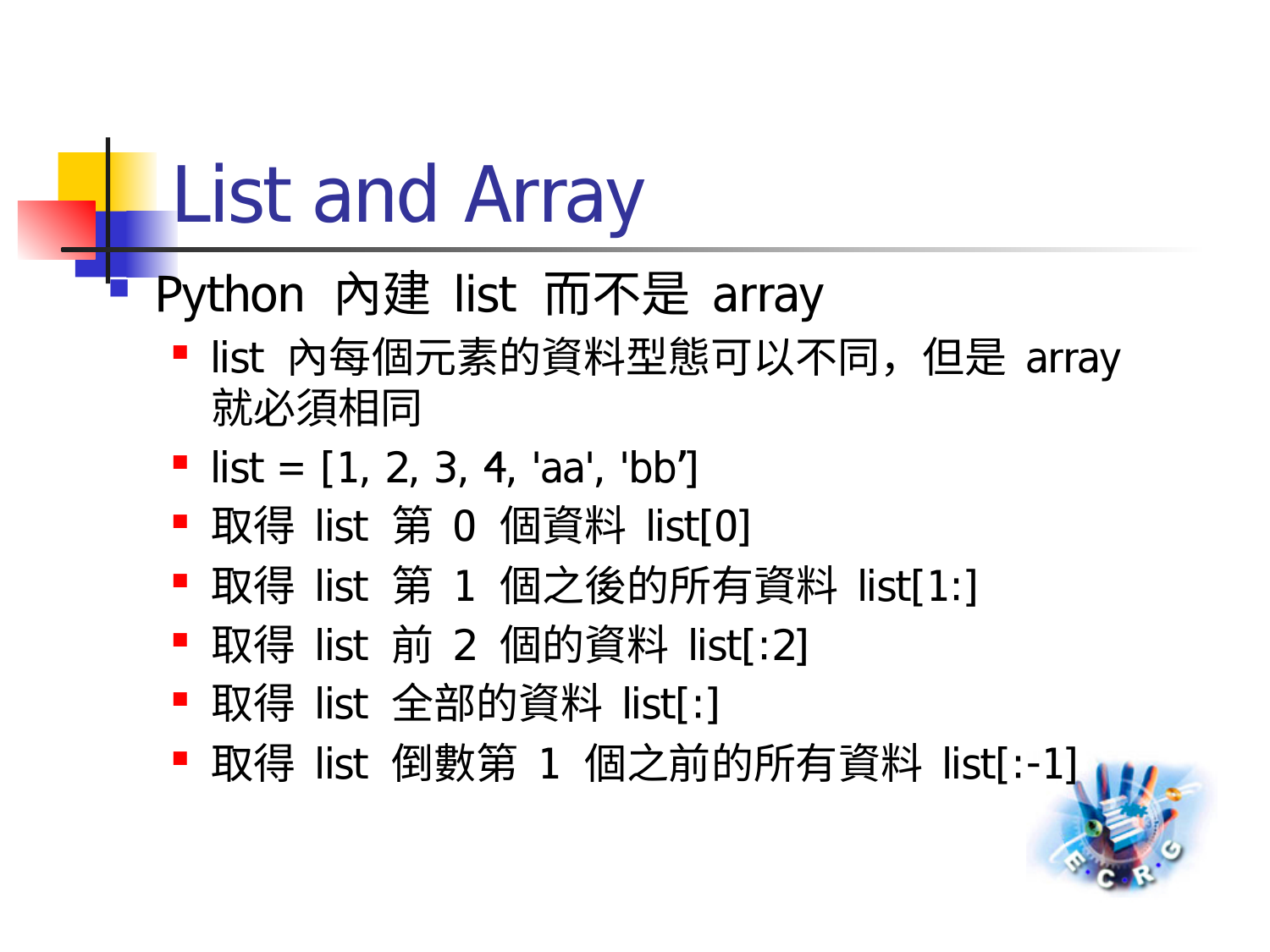

# List and Array
Python 內建 list 而不是 array
list 內每個元素的資料型態可以不同，但是 array 就必須相同
list = [1, 2, 3, 4, 'aa', 'bb’]
取得 list 第 0 個資料 list[0]
取得 list 第 1 個之後的所有資料 list[1:]
取得 list 前 2 個的資料 list[:2]
取得 list 全部的資料 list[:]
取得 list 倒數第 1 個之前的所有資料 list[:-1]